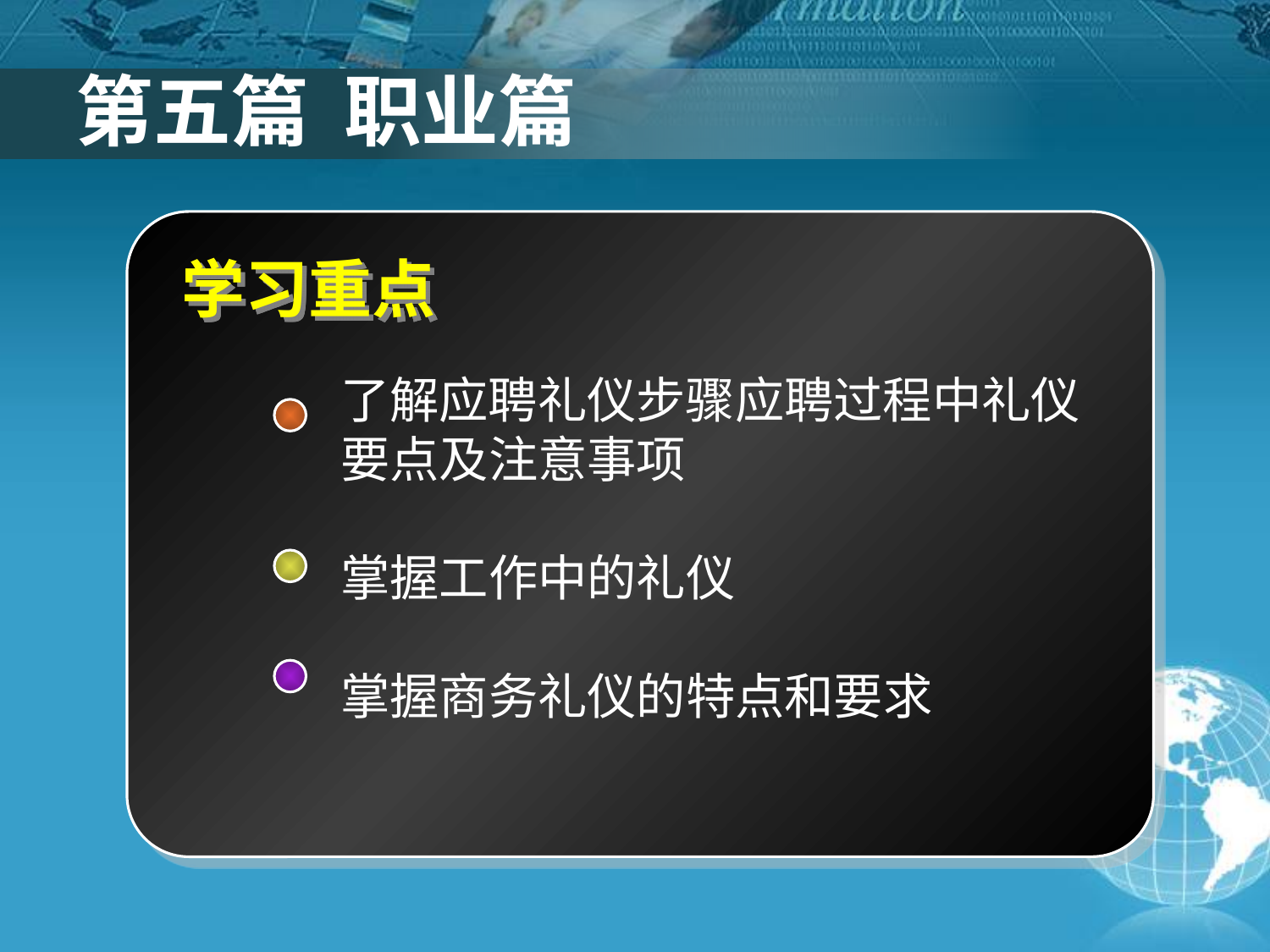

第五篇  职业篇

学习重点
了解应聘礼仪步骤应聘过程中礼仪要点及注意事项

掌握工作中的礼仪

掌握商务礼仪的特点和要求